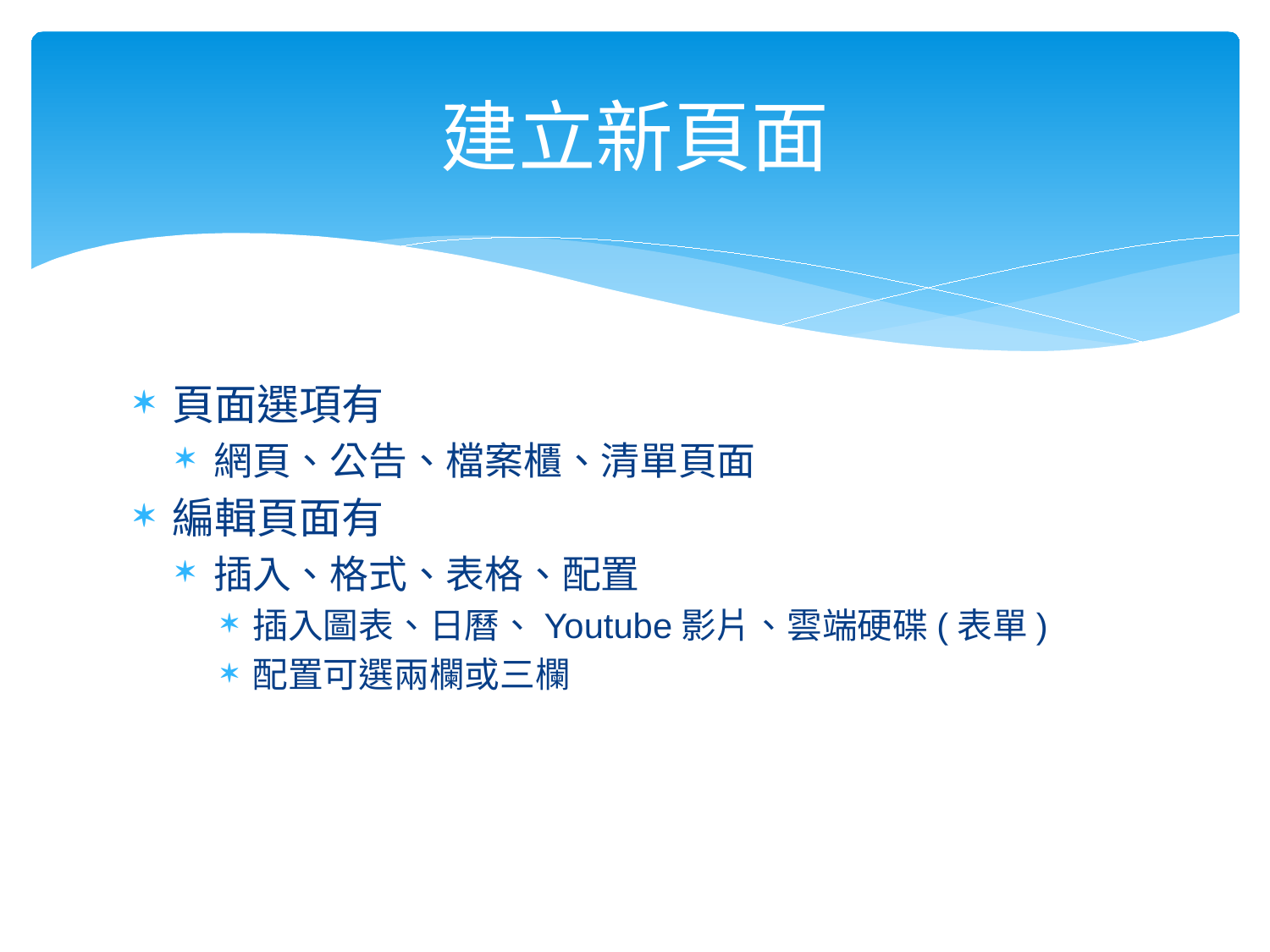

# 建立新頁面
頁面選項有
網頁、公告、檔案櫃、清單頁面
編輯頁面有
插入、格式、表格、配置
插入圖表、日曆、Youtube影片、雲端硬碟(表單)
配置可選兩欄或三欄